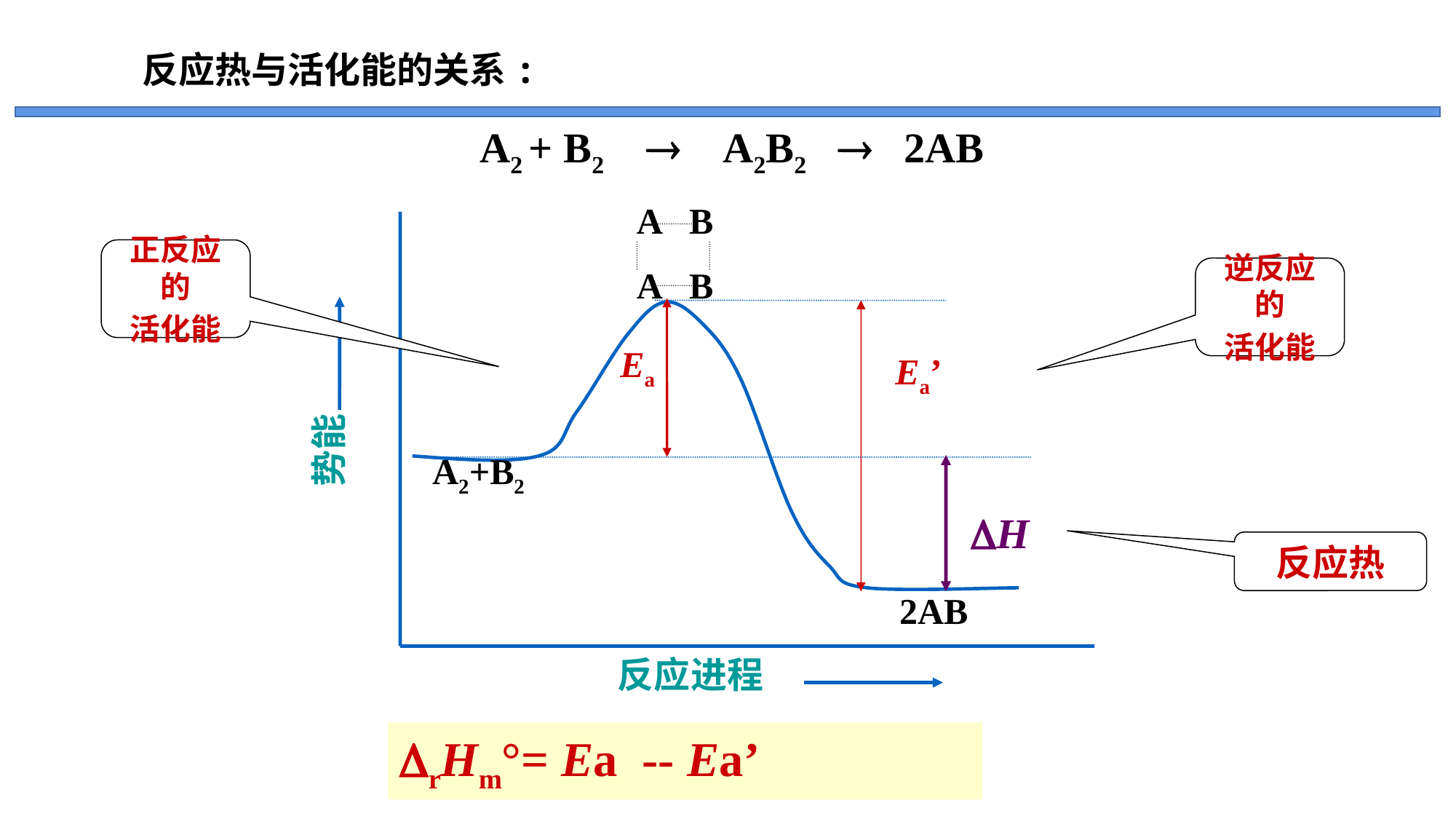

反应热与活化能的关系:

A2 + B2    →    A2B2   →   2AB
A     B
A     B

势能
正反应的
活化能
逆反应的
活化能

Ea

Ea’
A2+B2

ΔH

反应热
2AB

反应进程

ΔrHm°= Ea  -- Ea’